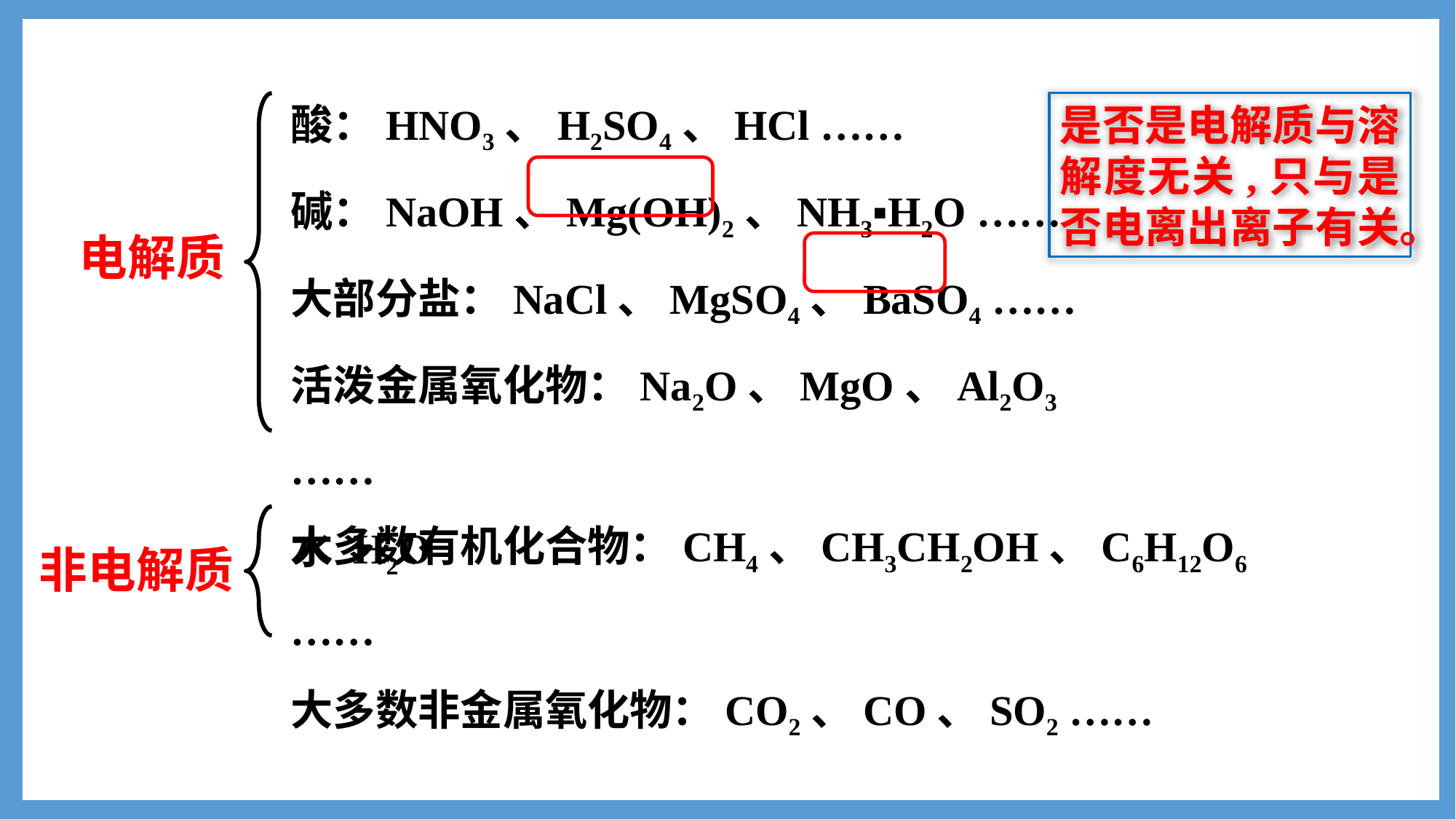

酸：HNO3、H2SO4、HCl ……
碱：NaOH、Mg(OH)2、NH3▪H2O ……
大部分盐：NaCl、MgSO4、BaSO4 ……
活泼金属氧化物：Na2O、MgO、Al2O3 ……
水 H2O

电解质
是否是电解质与溶解度无关,只与是否电离出离子有关。

大多数有机化合物：CH4、CH3CH2OH、C6H12O6 ……
大多数非金属氧化物：CO2、CO、SO2 ……

非电解质